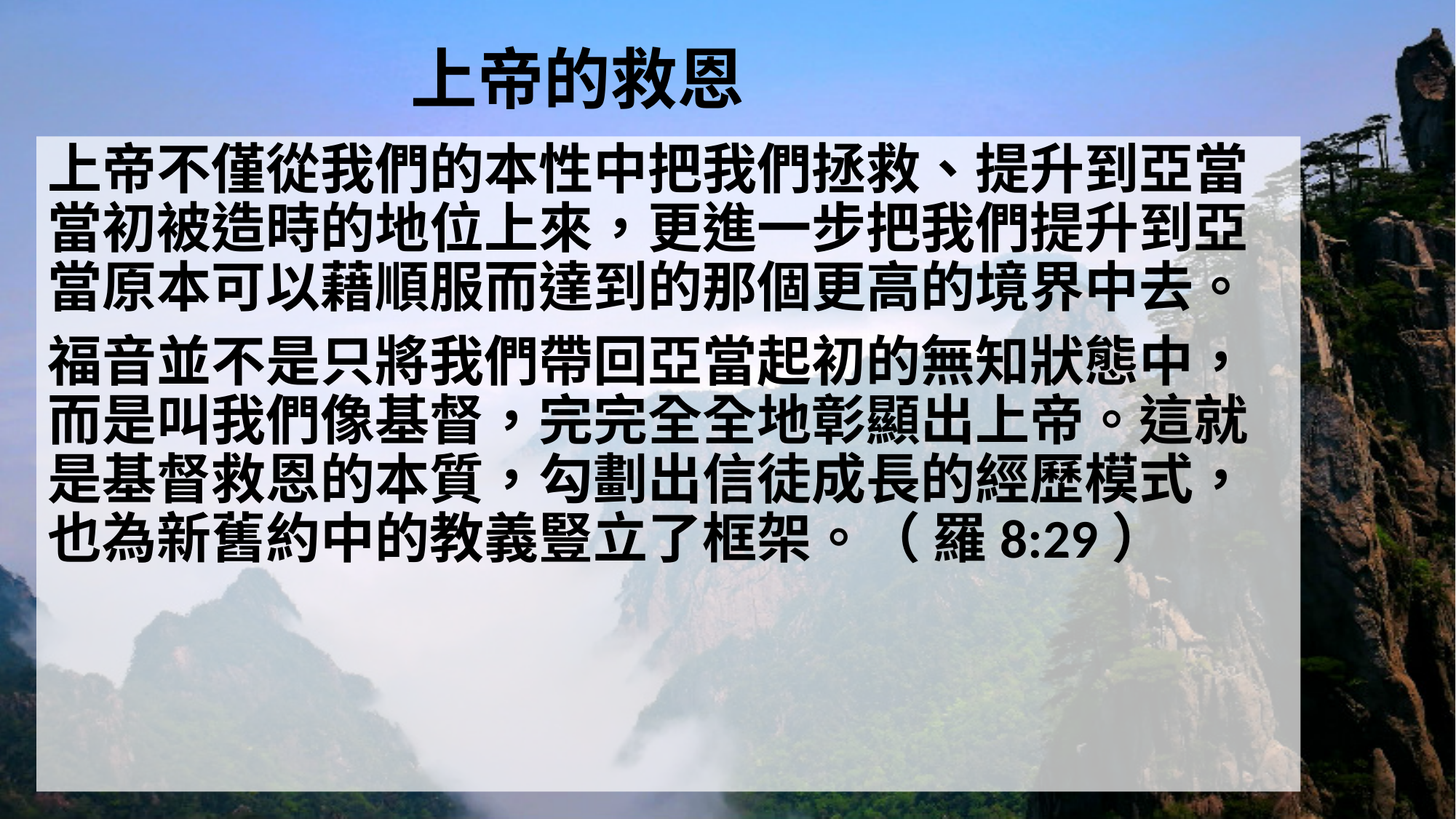

# 上帝的救恩
上帝不僅從我們的本性中把我們拯救、提升到亞當當初被造時的地位上來，更進一步把我們提升到亞當原本可以藉順服而達到的那個更高的境界中去。
福音並不是只將我們帶回亞當起初的無知狀態中，而是叫我們像基督，完完全全地彰顯出上帝。這就是基督救恩的本質，勾劃出信徒成長的經歷模式，也為新舊約中的教義豎立了框架。（ 羅8:29）